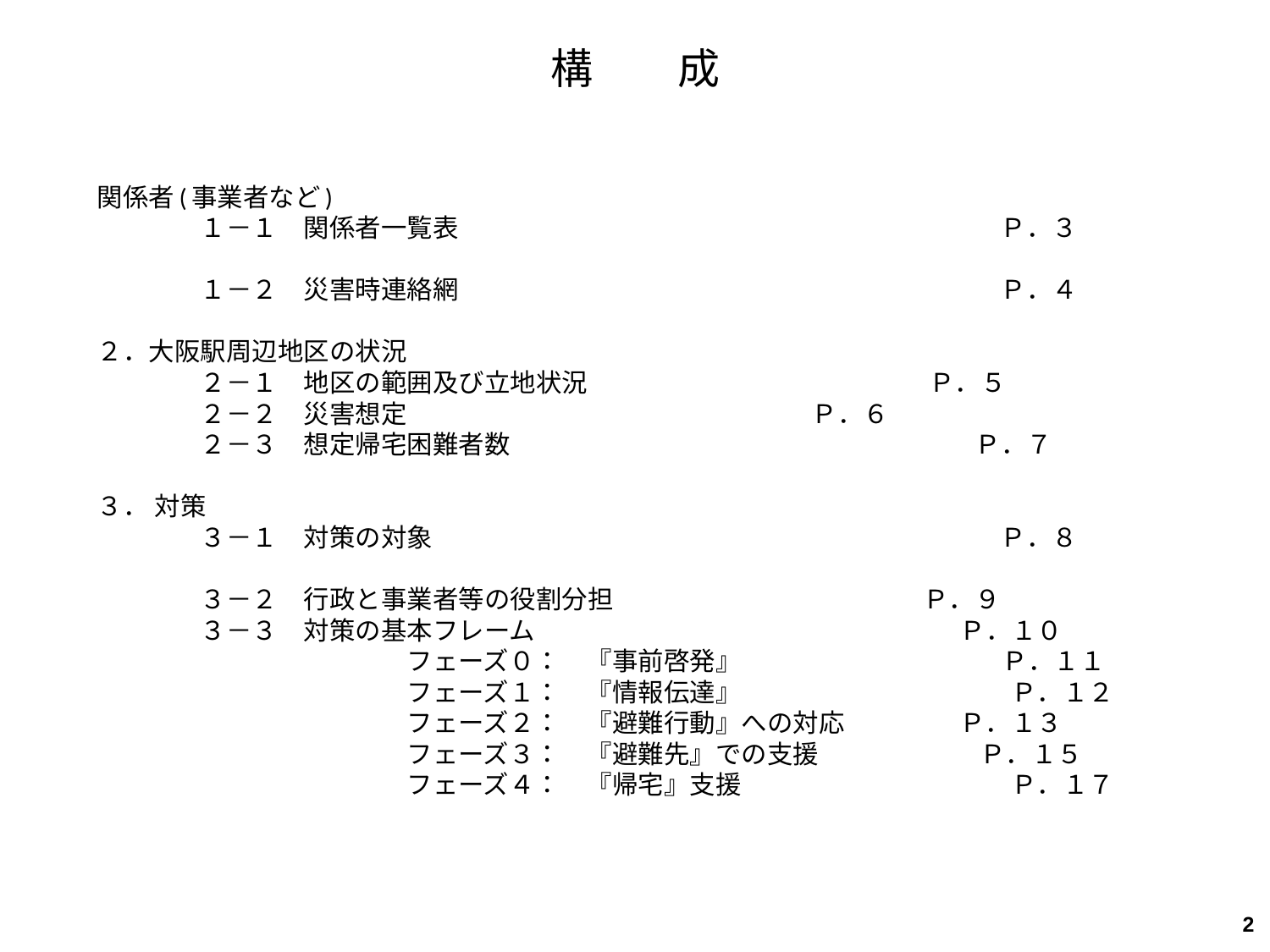

# 構　　成
関係者(事業者など)
　　　　１－１　関係者一覧表　　　　　　　　　　　　　　　　　　　　　Ｐ．３
　　　　１－２　災害時連絡網　　　　　　　　　　　　　　　　　　　　　Ｐ．４

２．大阪駅周辺地区の状況
　　　　２－１　地区の範囲及び立地状況　　　　　　　　　　　 　　Ｐ．５
　　　　２－２　災害想定                                                                       Ｐ．６
　　　　２－３　想定帰宅困難者数　　　　　　　　　　　　　　　　　　Ｐ．７

３． 対策
　　　　３－１　対策の対象　　　　　　　　　　　　　　　　　　　　　　Ｐ．８
　　　　３－２　行政と事業者等の役割分担　　　　　　　　　　　　Ｐ．９
　　　　３－３　対策の基本フレーム　　　　　　　　　　　　　　　　  Ｐ．１０
　　　　　　　　　　　　フェーズ０：　『事前啓発』　　　　　　　　　     Ｐ．１１
　　　　　　　　　　　　フェーズ１：　『情報伝達』　　　　　　　　　　  Ｐ．１２
　　　　　　　　　　　　フェーズ２：　『避難行動』への対応　　　　  Ｐ．１３
　　　　　　　　　　　　フェーズ３：　『避難先』での支援　　　　　 　Ｐ．１５
　　　　　　　　　　　　フェーズ４：　『帰宅』支援　　　　　　　　　　  Ｐ．１７

2